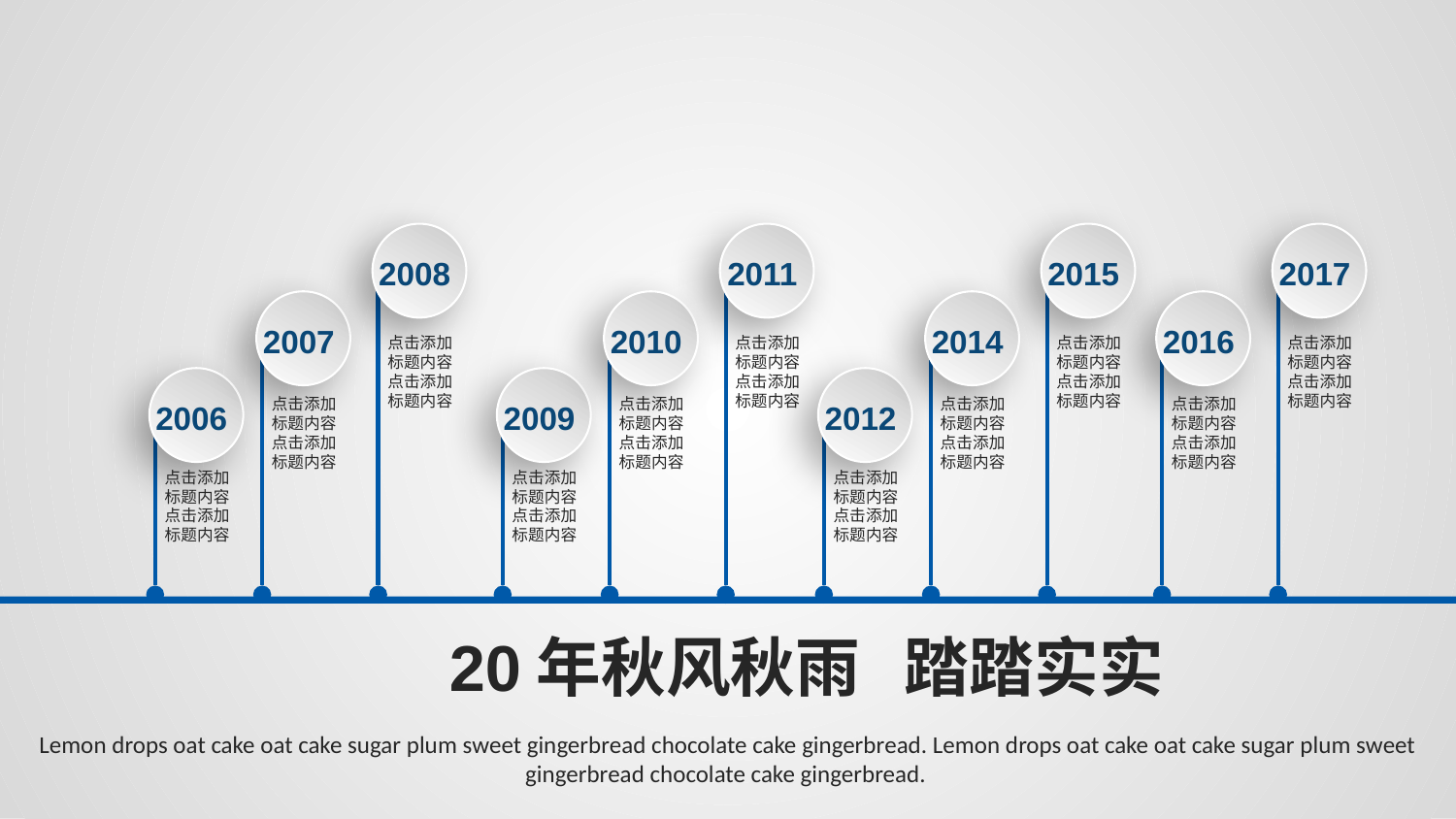

2008

2011

2015

2017

2007

2010

2014

2016

点击添加标题内容
点击添加标题内容

点击添加标题内容
点击添加标题内容

点击添加标题内容
点击添加标题内容

点击添加标题内容
点击添加标题内容

2006

2009

2012

点击添加标题内容
点击添加标题内容

点击添加标题内容
点击添加标题内容

点击添加标题内容
点击添加标题内容

点击添加标题内容
点击添加标题内容

点击添加标题内容
点击添加标题内容

点击添加标题内容
点击添加标题内容

点击添加标题内容
点击添加标题内容

20年秋风秋雨   踏踏实实
Lemon drops oat cake oat cake sugar plum sweet gingerbread chocolate cake gingerbread. Lemon drops oat cake oat cake sugar plum sweet gingerbread chocolate cake gingerbread.